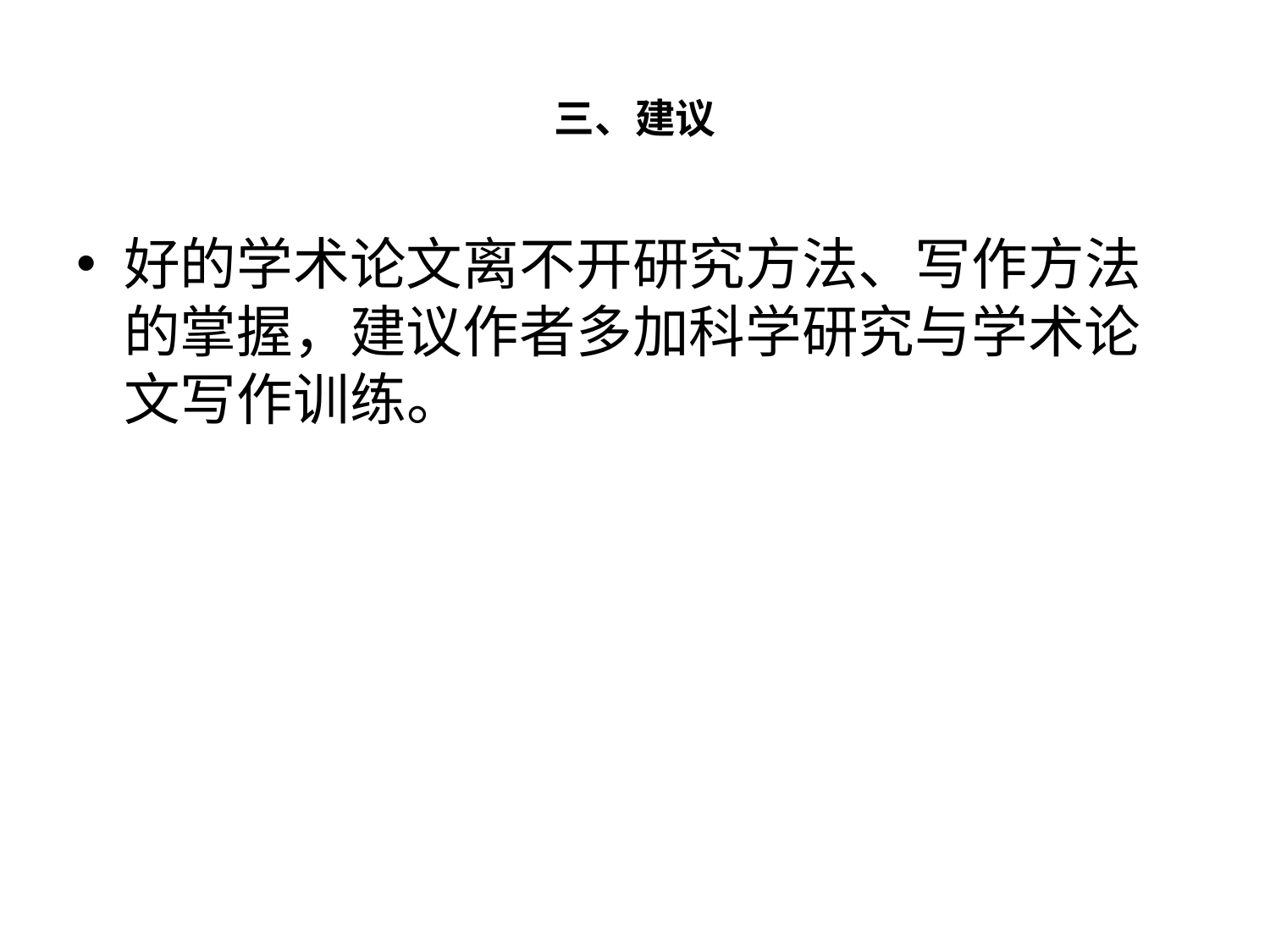

# 三、建议
好的学术论文离不开研究方法、写作方法的掌握，建议作者多加科学研究与学术论文写作训练。